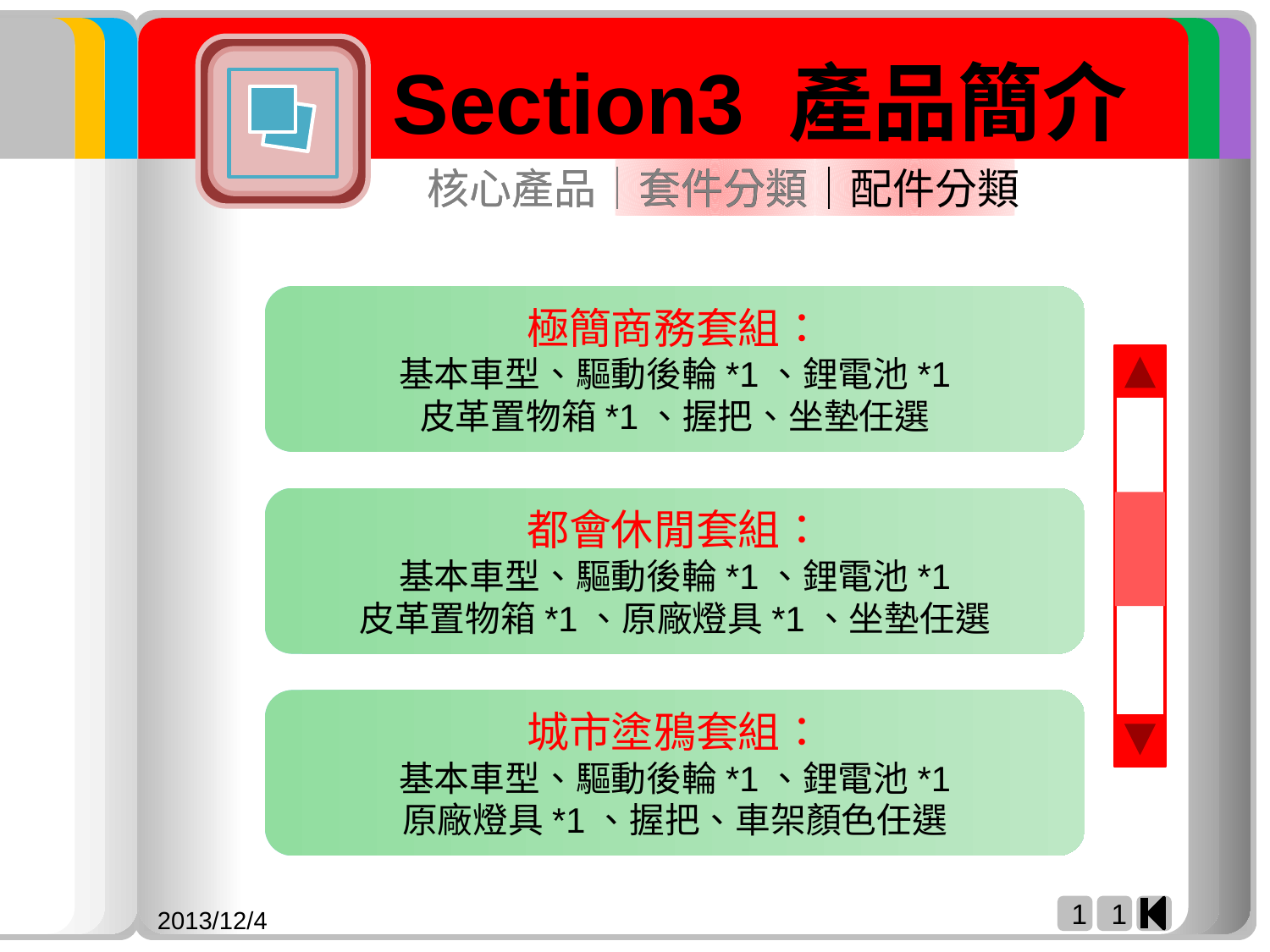

核心產品│套件分類│配件分類

核心產品│套件分類│配件分類

核心配備：
自行車相關零組件
車架、踏板、握把、齒輪、驅動後輪、鋰電池
精選配備：
一般周邊產品
車燈、計時器、 雨衣、里程紀錄器
頂級配備：
頂級周邊產品
如特殊坐墊、皮革置物箱
極簡商務套組：
基本車型、驅動後輪*1、鋰電池*1
皮革置物箱*1、握把、坐墊任選
都會休閒套組：
基本車型、驅動後輪*1、鋰電池*1
皮革置物箱*1、原廠燈具*1、坐墊任選
城市塗鴉套組：
基本車型、驅動後輪*1、鋰電池*1
原廠燈具*1、握把、車架顏色任選

1
1